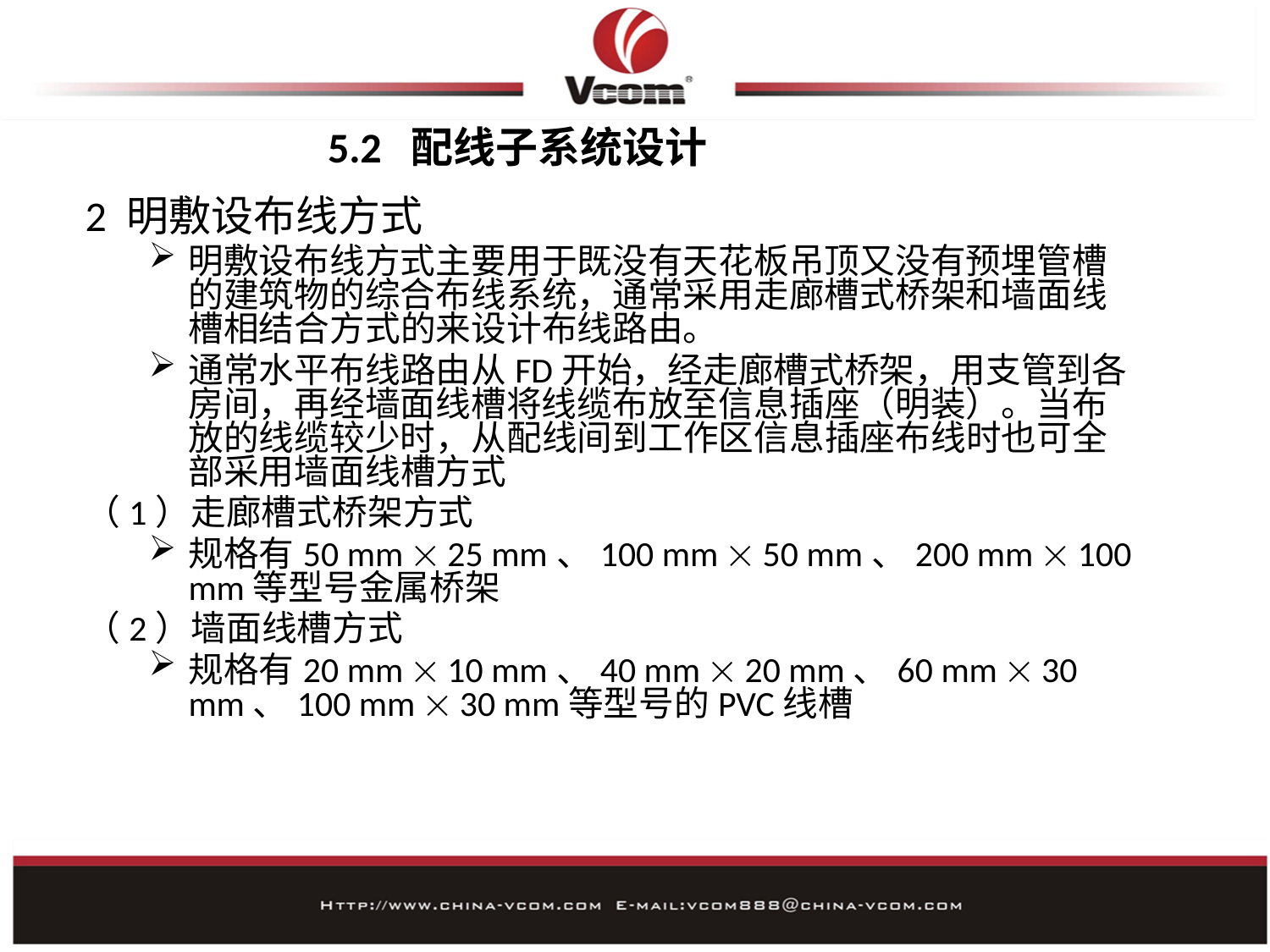

# 5.2  配线子系统设计
2 明敷设布线方式
明敷设布线方式主要用于既没有天花板吊顶又没有预埋管槽的建筑物的综合布线系统，通常采用走廊槽式桥架和墙面线槽相结合方式的来设计布线路由。
通常水平布线路由从FD开始，经走廊槽式桥架，用支管到各房间，再经墙面线槽将线缆布放至信息插座（明装）。当布放的线缆较少时，从配线间到工作区信息插座布线时也可全部采用墙面线槽方式
（1）走廊槽式桥架方式
规格有50 mm × 25 mm、100 mm × 50 mm、200 mm × 100 mm等型号金属桥架
（2）墙面线槽方式
规格有20 mm × 10 mm、40 mm × 20 mm、60 mm × 30 mm、100 mm × 30 mm等型号的PVC线槽